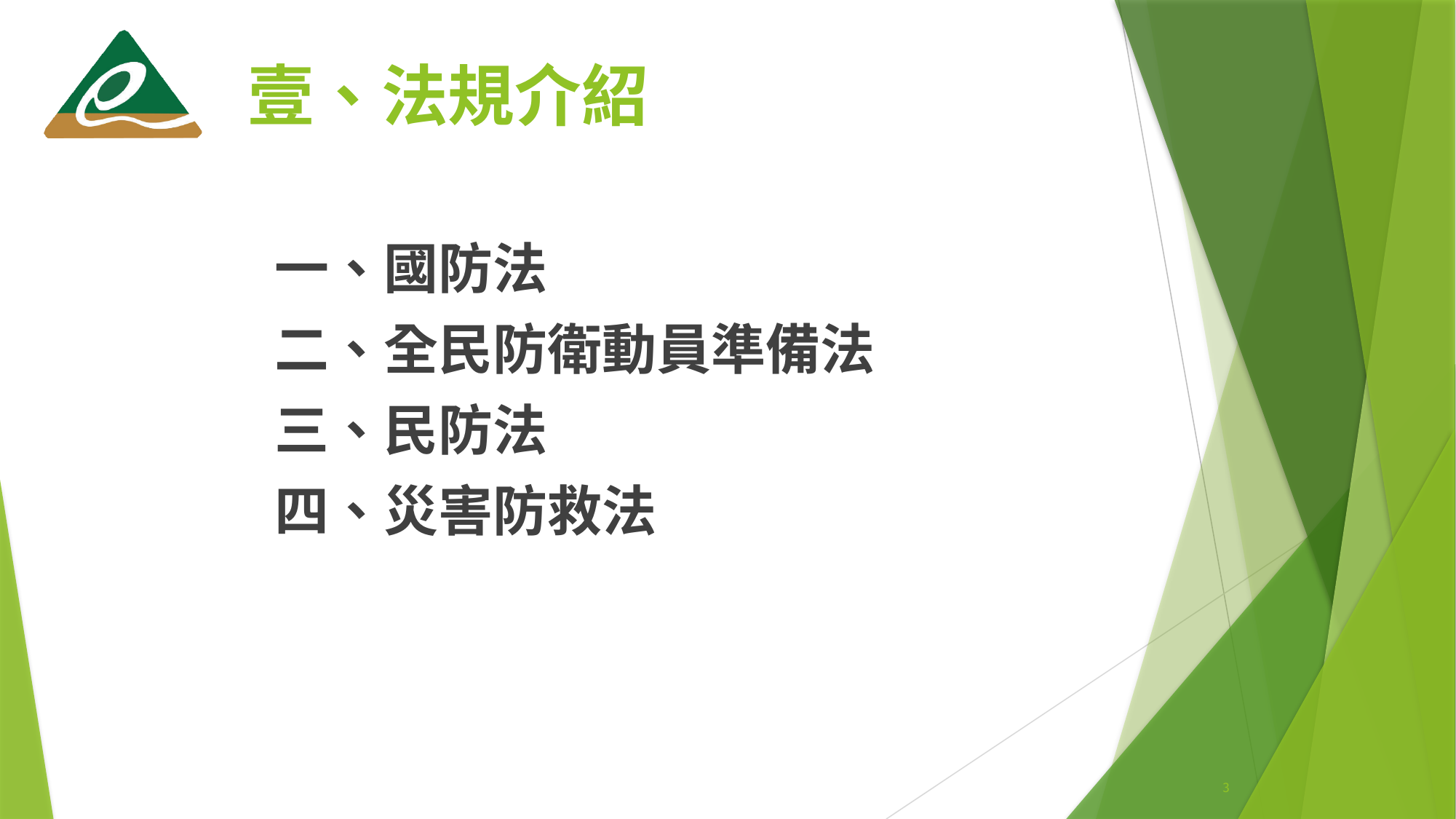

# 壹、法規介紹
一、國防法
二、全民防衛動員準備法
三、民防法
四、災害防救法

3